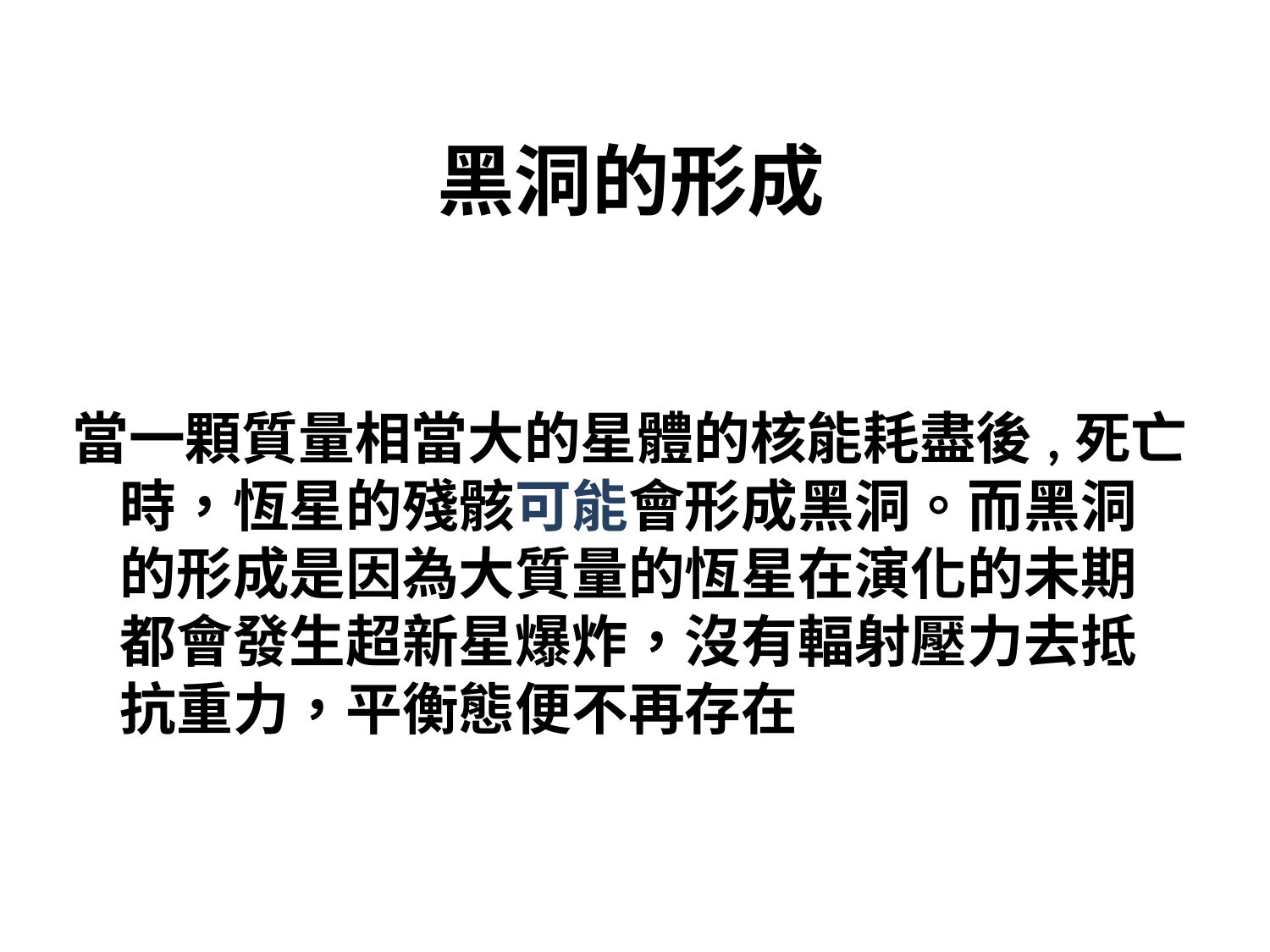

# 黑洞的形成
當一顆質量相當大的星體的核能耗盡後,死亡時，恆星的殘骸可能會形成黑洞。而黑洞的形成是因為大質量的恆星在演化的未期都會發生超新星爆炸，沒有輻射壓力去抵抗重力，平衡態便不再存在